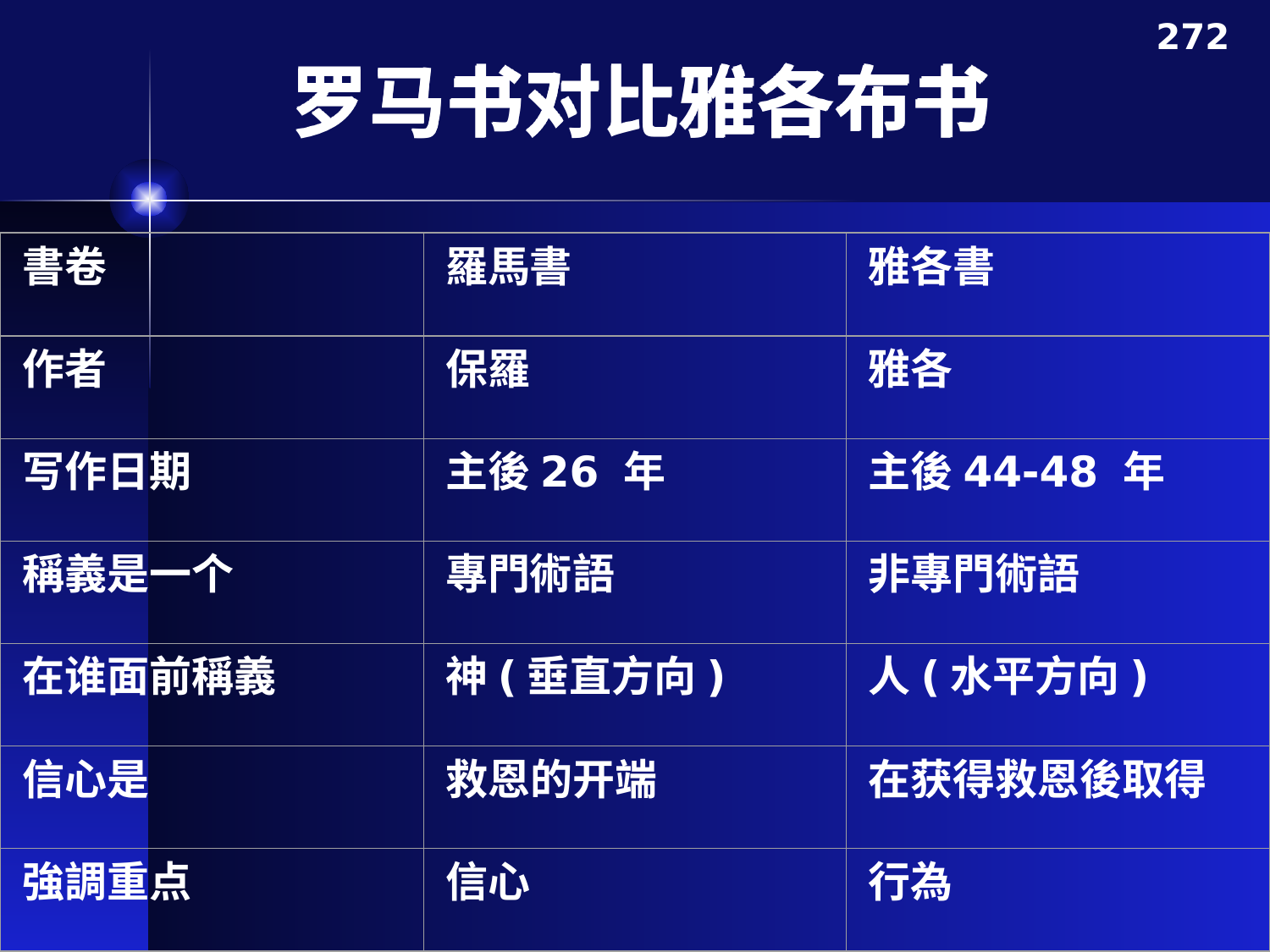

272
# 罗马书对比雅各布书

書卷

羅馬書

雅各書

作者

保羅

雅各

写作日期

主後26 年

主後44-48 年

稱義是一个

專門術語

非專門術語

在谁面前稱義

神(垂直方向)

人(水平方向)

信心是

救恩的开端

在获得救恩後取得

強調重点

信心

行為